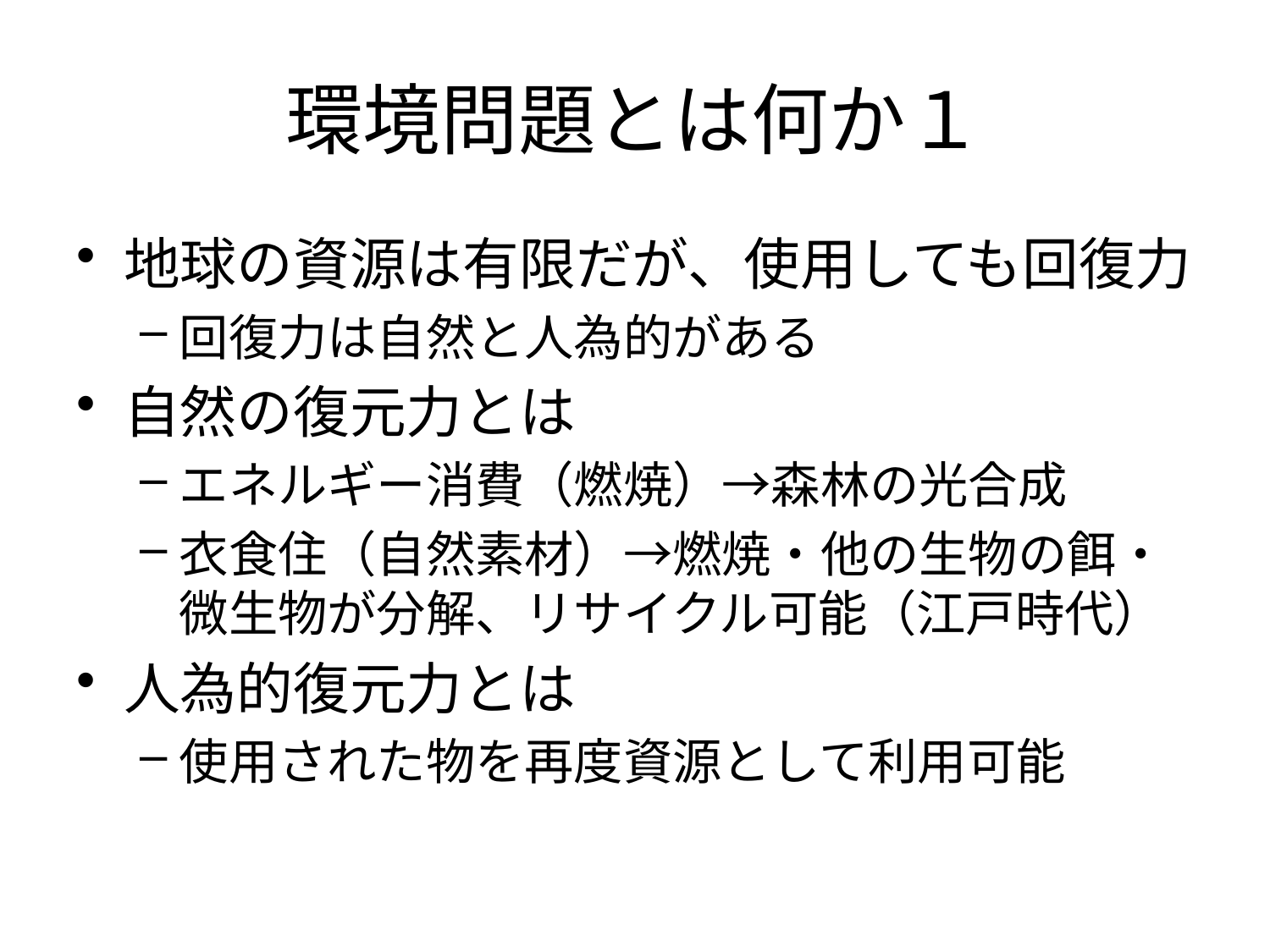

# 環境問題とは何か１
地球の資源は有限だが、使用しても回復力
回復力は自然と人為的がある
自然の復元力とは
エネルギー消費（燃焼）→森林の光合成
衣食住（自然素材）→燃焼・他の生物の餌・微生物が分解、リサイクル可能（江戸時代）
人為的復元力とは
使用された物を再度資源として利用可能